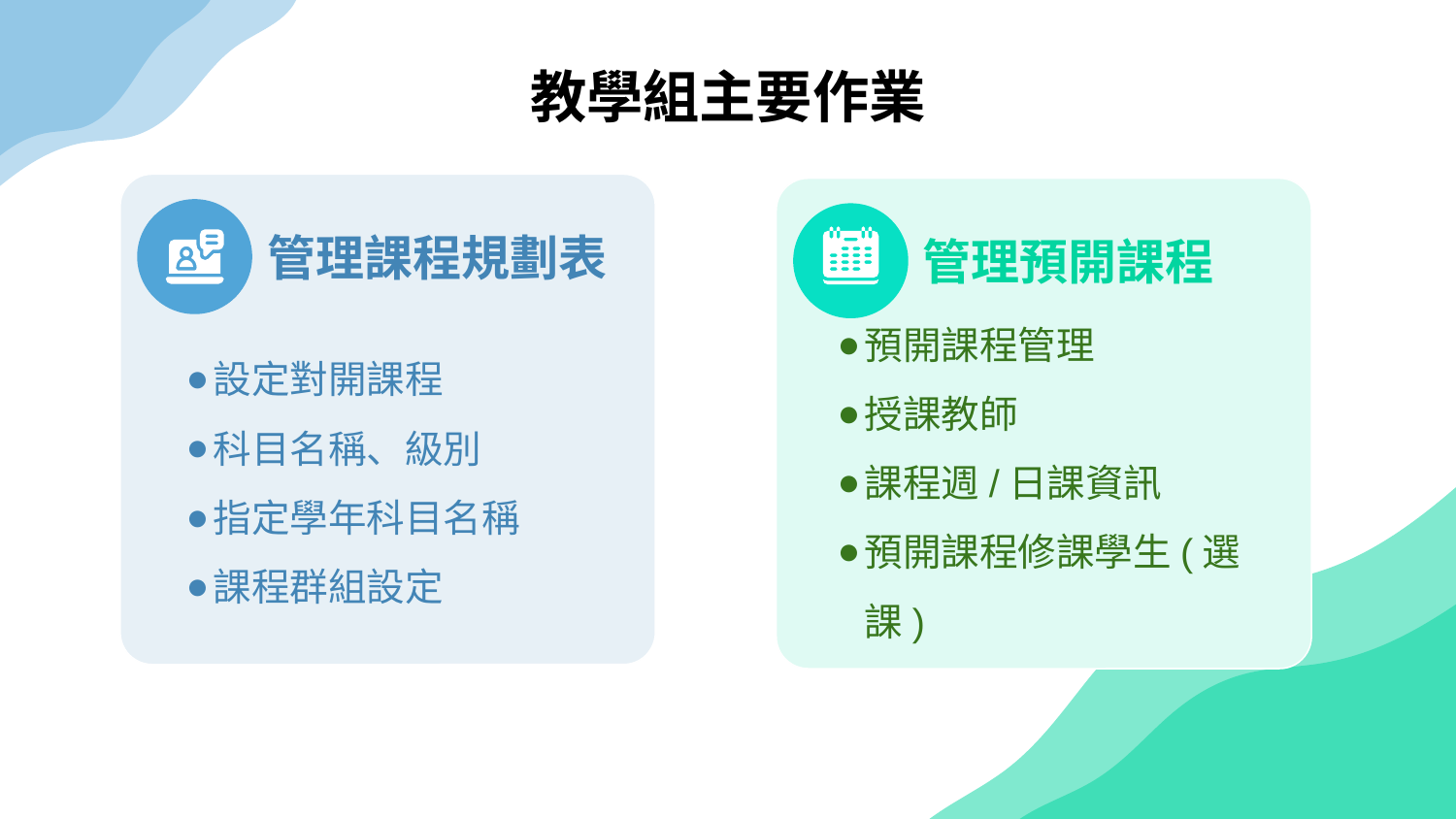

# 教學組主要作業

管理課程規劃表
管理預開課程

設定對開課程
科目名稱、級別
指定學年科目名稱
課程群組設定
預開課程管理
授課教師
課程週/日課資訊
預開課程修課學生(選課)